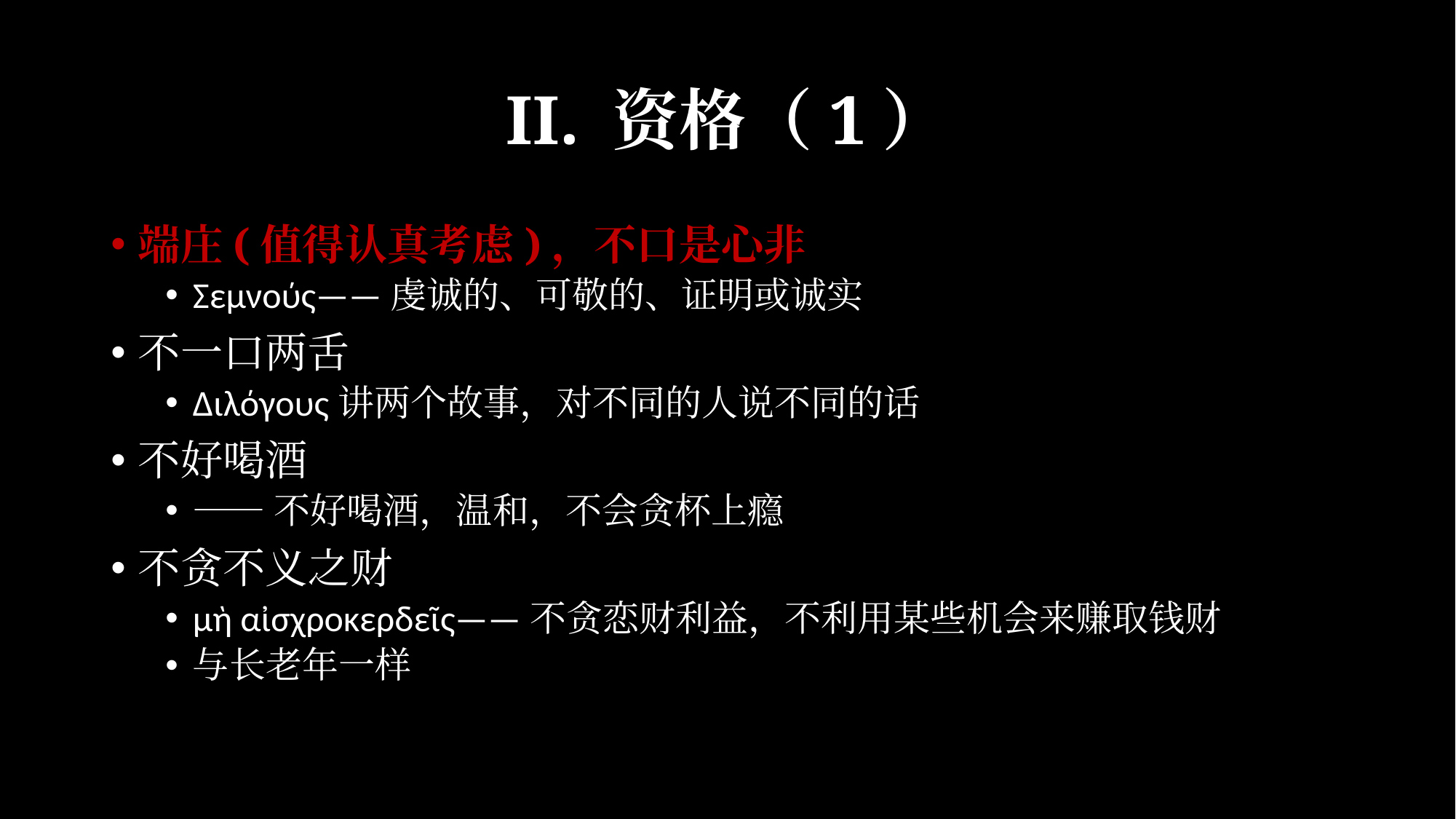

# II. 资格（1）
端庄(值得认真考虑)，不口是心非
Σεμνούς——虔诚的、可敬的、证明或诚实
不一口两舌
Διλόγους讲两个故事，对不同的人说不同的话
不好喝酒
——不好喝酒，温和，不会贪杯上瘾
不贪不义之财
μὴ αἰσχροκερδεῖς——不贪恋财利益，不利用某些机会来赚取钱财
与长老年一样